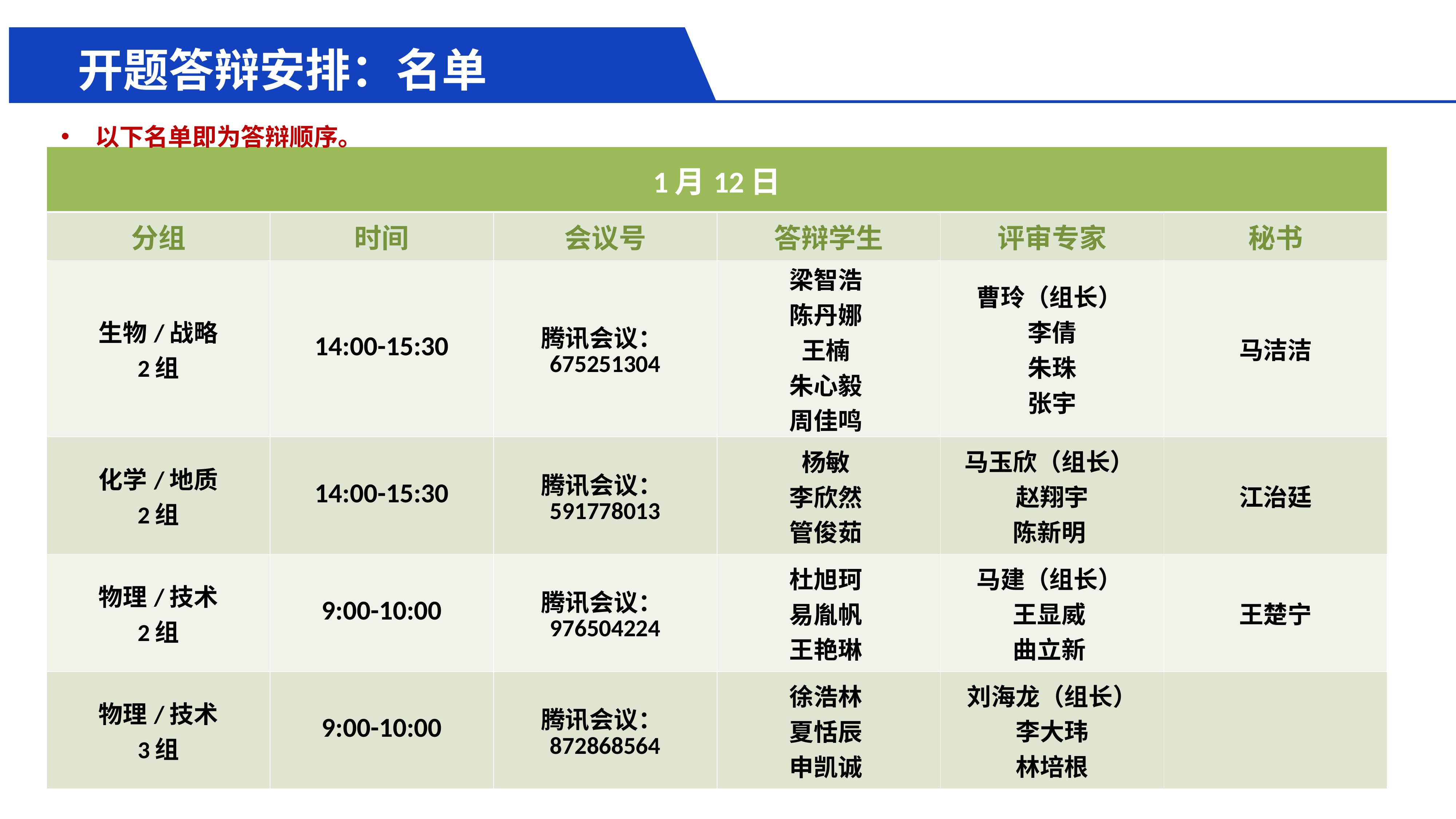

开题答辩安排：名单
以下名单即为答辩顺序。
| 1月12日 |  | 1月12日 |  |  |  |
| --- | --- | --- | --- | --- | --- |
| 分组 | 时间 | 会议号 | 答辩学生 | 评审专家 | 秘书 |
| 生物/战略 2组 | 14:00-15:30 | 腾讯会议：675251304 | 梁智浩 陈丹娜 王楠 朱心毅 周佳鸣 | 曹玲（组长） 李倩 朱珠 张宇 | 马洁洁 |
| 化学/地质 2组 | 14:00-15:30 | 腾讯会议：591778013 | 杨敏 李欣然 管俊茹 | 马玉欣（组长） 赵翔宇 陈新明 | 江治廷 |
| 物理/技术 2组 | 9:00-10:00 | 腾讯会议：976504224 | 杜旭珂 易胤帆 王艳琳 | 马建（组长） 王显威 曲立新 | 王楚宁 |
| 物理/技术 3组 | 9:00-10:00 | 腾讯会议：872868564 | 徐浩林 夏恬辰 申凯诚 | 刘海龙（组长） 李大玮 林培根 |  |